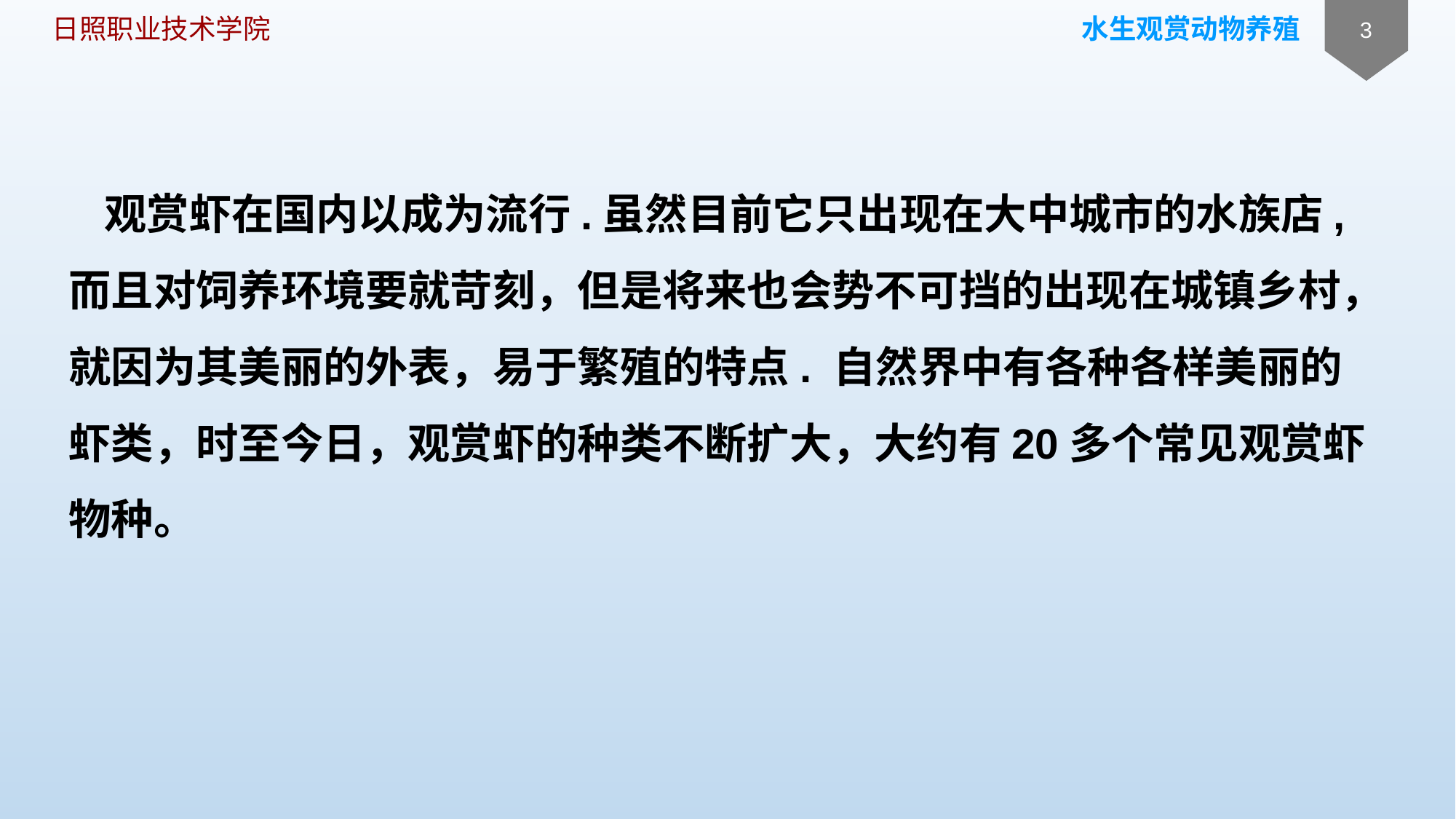

观赏虾在国内以成为流行.虽然目前它只出现在大中城市的水族店,而且对饲养环境要就苛刻，但是将来也会势不可挡的出现在城镇乡村，就因为其美丽的外表，易于繁殖的特点. 自然界中有各种各样美丽的虾类，时至今日，观赏虾的种类不断扩大，大约有20多个常见观赏虾物种。